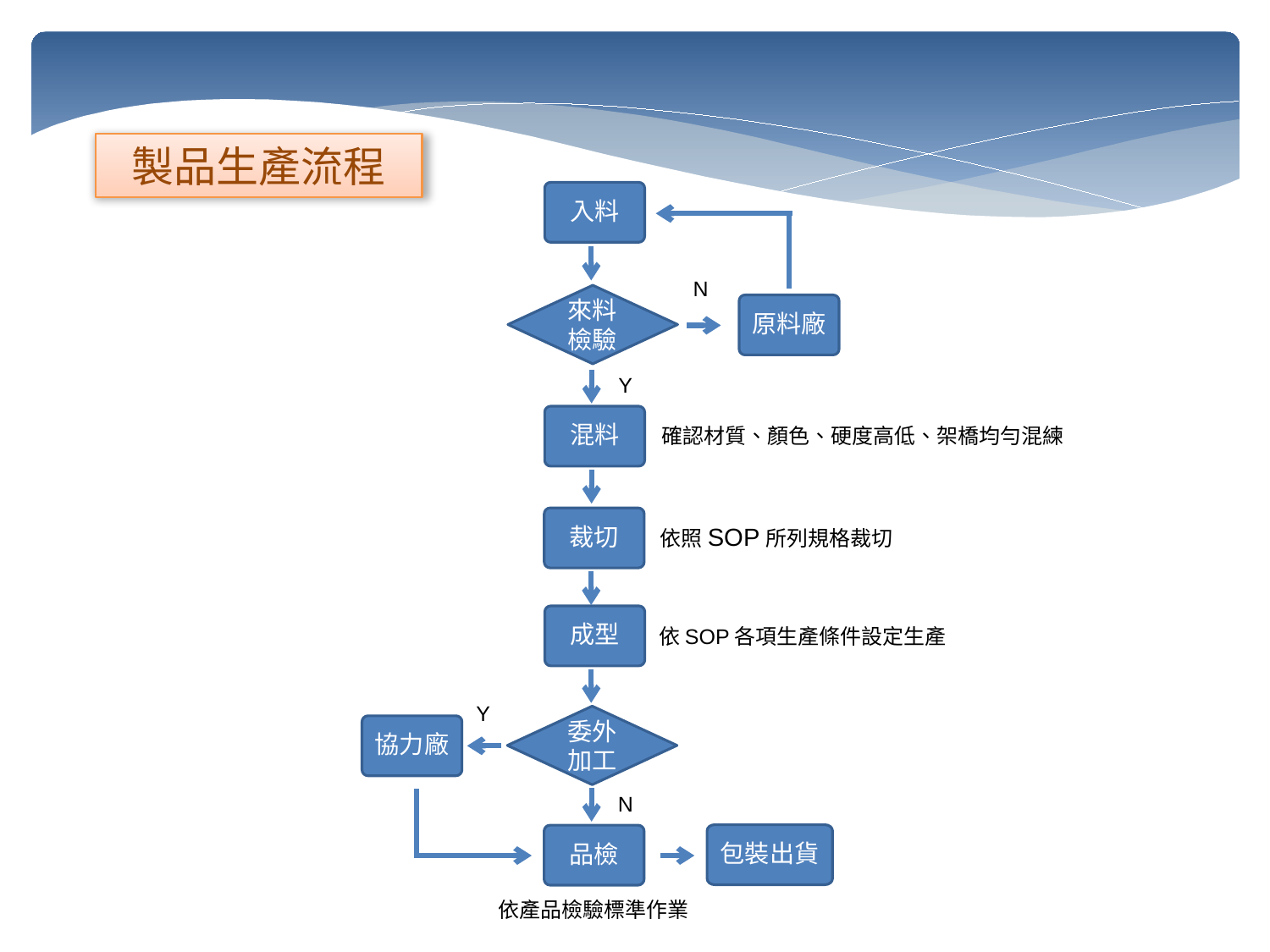

製品生產流程
入料
N
來料檢驗
原料廠
Y
混料
確認材質、顏色、硬度高低、架橋均勻混練
裁切
依照SOP所列規格裁切
成型
依SOP各項生產條件設定生產
Y
委外加工
協力廠
N
包裝出貨
品檢
依產品檢驗標準作業